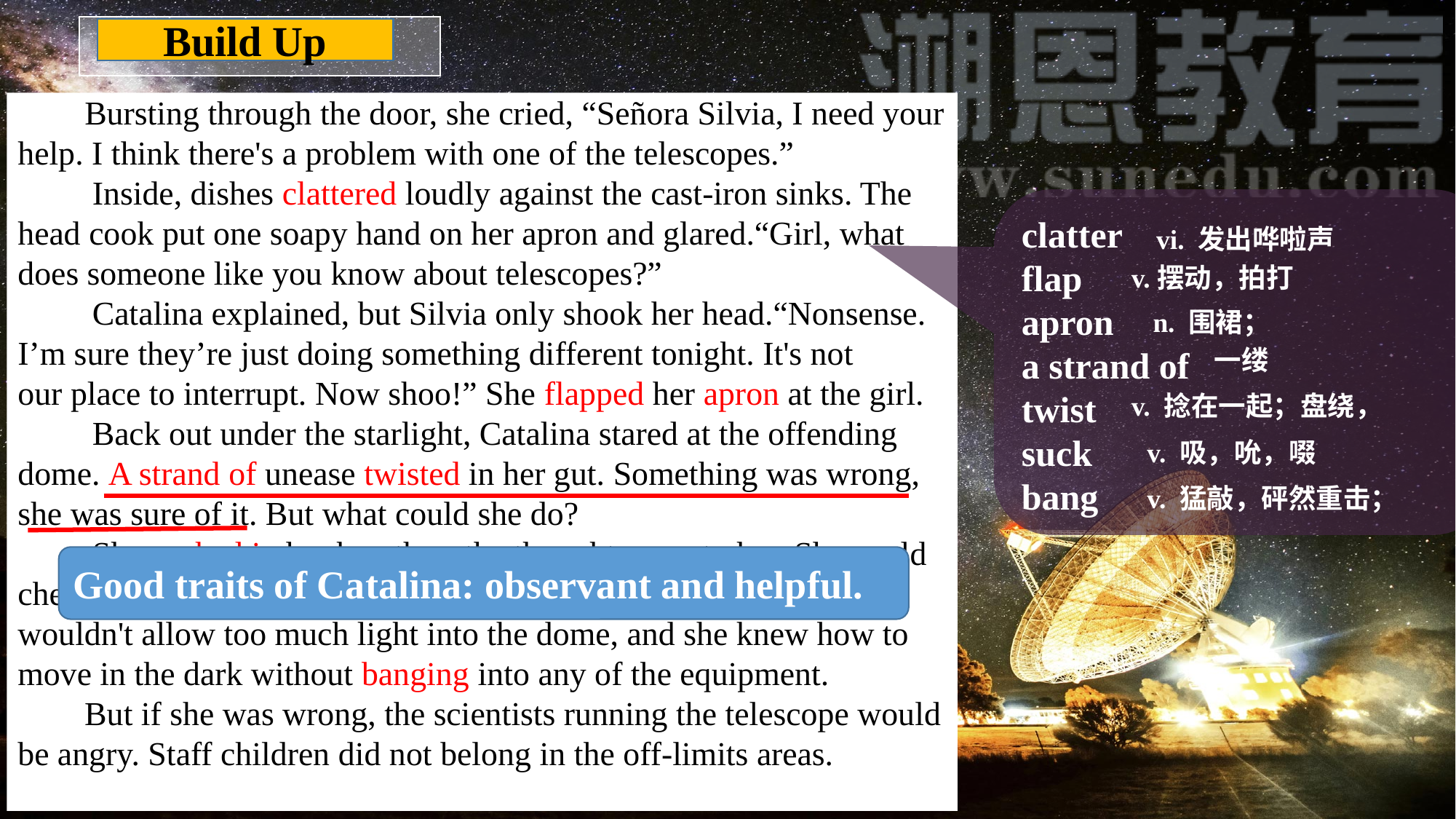

Build Up
# Bursting through the door, she cried, “Señora Silvia, I need your help. I think there's a problem with one of the telescopes.” 　　Inside, dishes clattered loudly against the cast-iron sinks. The head cook put one soapy hand on her apron and glared.“Girl, what does someone like you know about telescopes?” 　　Catalina explained, but Silvia only shook her head.“Nonsense. I’m sure they’re just doing something different tonight. It's not our place to interrupt. Now shoo!” She flapped her apron at the girl. 　　Back out under the starlight, Catalina stared at the offending dome. A strand of unease twisted in her gut. Something was wrong, she was sure of it. But what could she do? 　　She sucked in her breath as the thought came to her. She could check for herself. It was dark outside. Opening the door wouldn't allow too much light into the dome, and she knew how to move in the dark without banging into any of the equipment. But if she was wrong, the scientists running the telescope would be angry. Staff children did not belong in the off-limits areas.
clatter
flap
apron
a strand of
twist
suck
bang
vi. 发出哗啦声
v.摆动，拍打
n. 围裙；
一缕
v. 捻在一起；盘绕，
v. 吸，吮，啜
v. 猛敲，砰然重击；
Good traits of Catalina: observant and helpful.